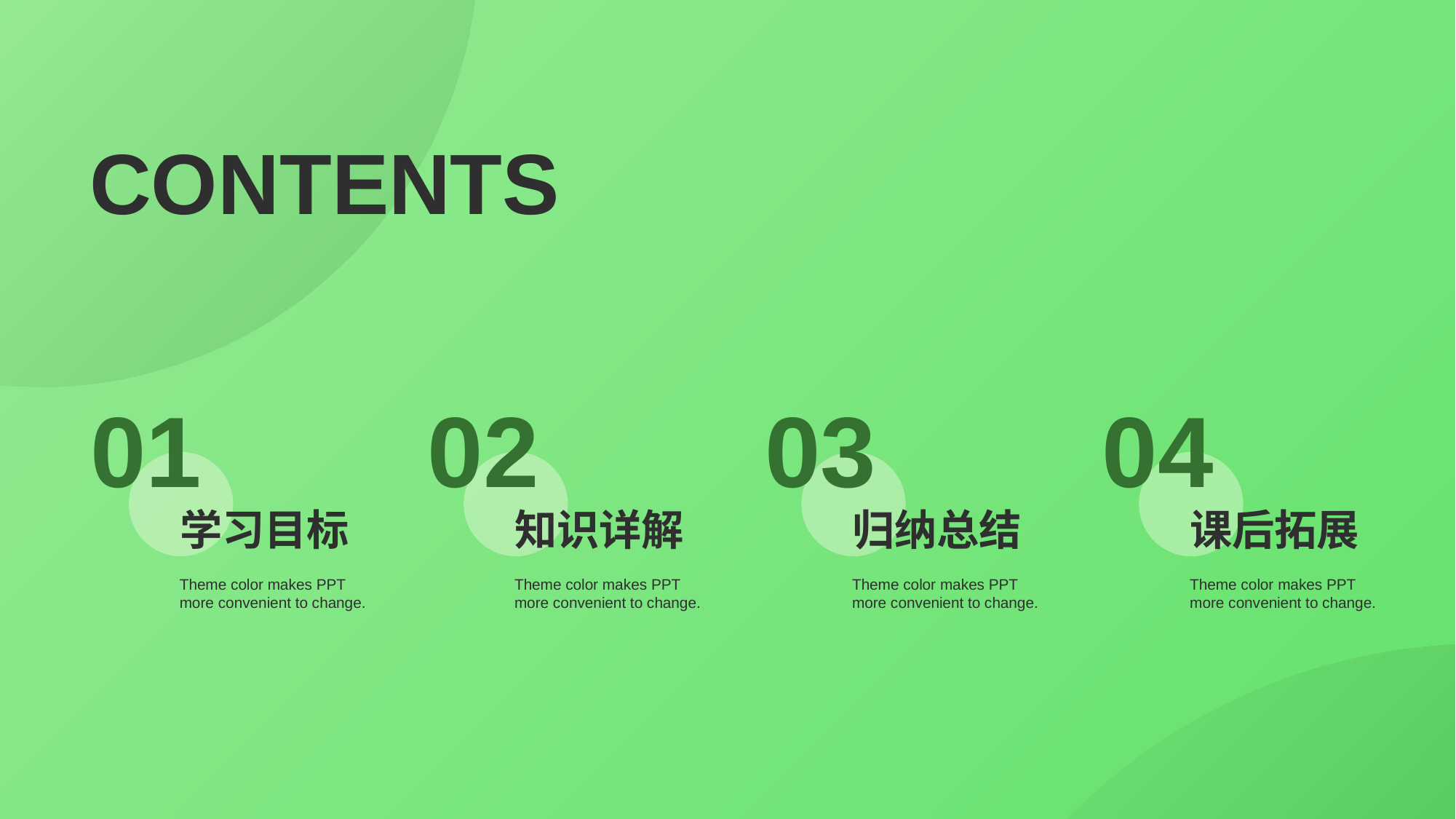

CONTENTS
01
02
03
04

学习目标
知识详解
归纳总结
课后拓展
Theme color makes PPT more convenient to change.
Theme color makes PPT more convenient to change.
Theme color makes PPT more convenient to change.
Theme color makes PPT more convenient to change.